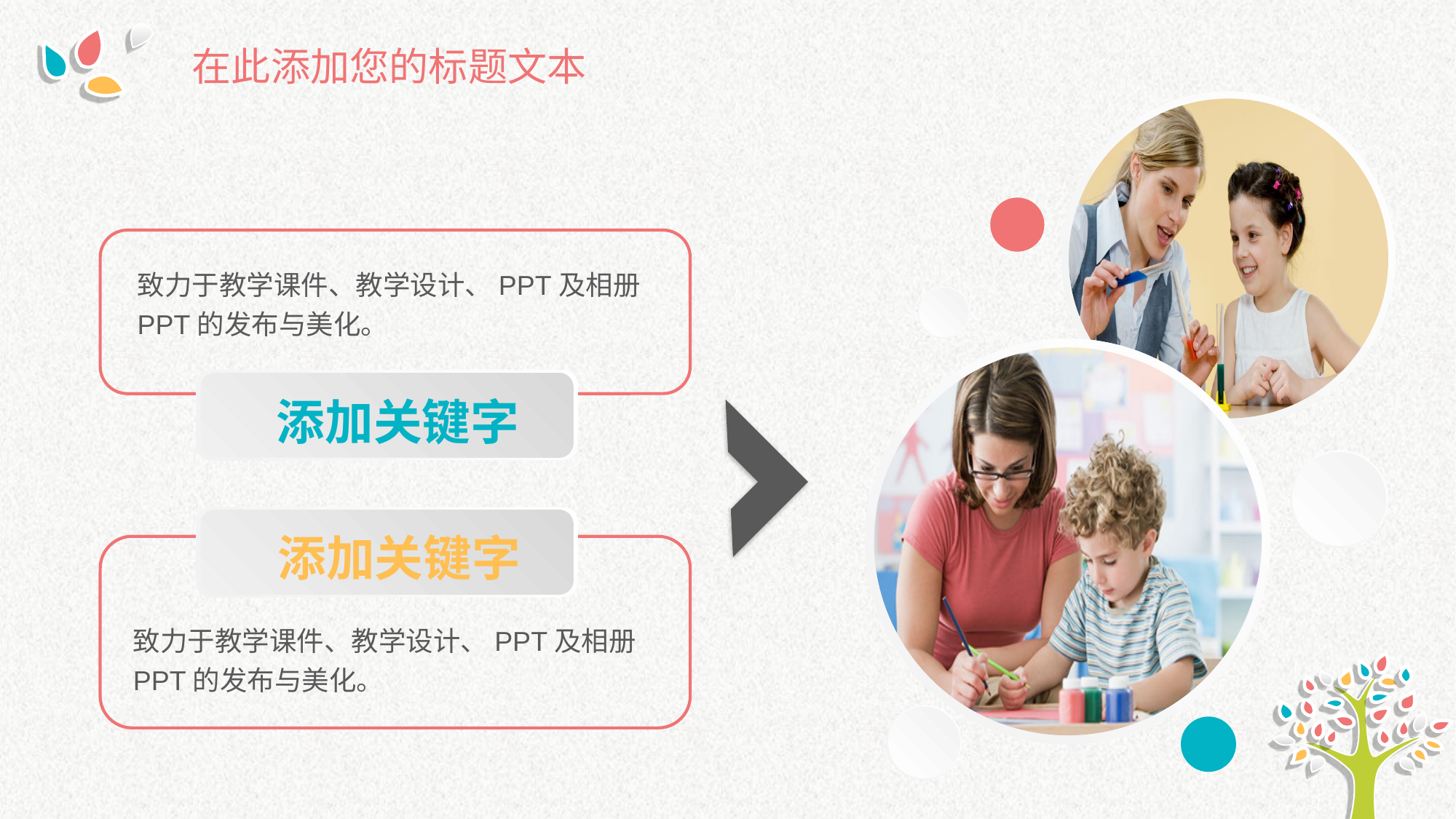

在此添加您的标题文本

致力于教学课件、教学设计、PPT及相册PPT的发布与美化。

添加关键字

添加关键字

致力于教学课件、教学设计、PPT及相册PPT的发布与美化。